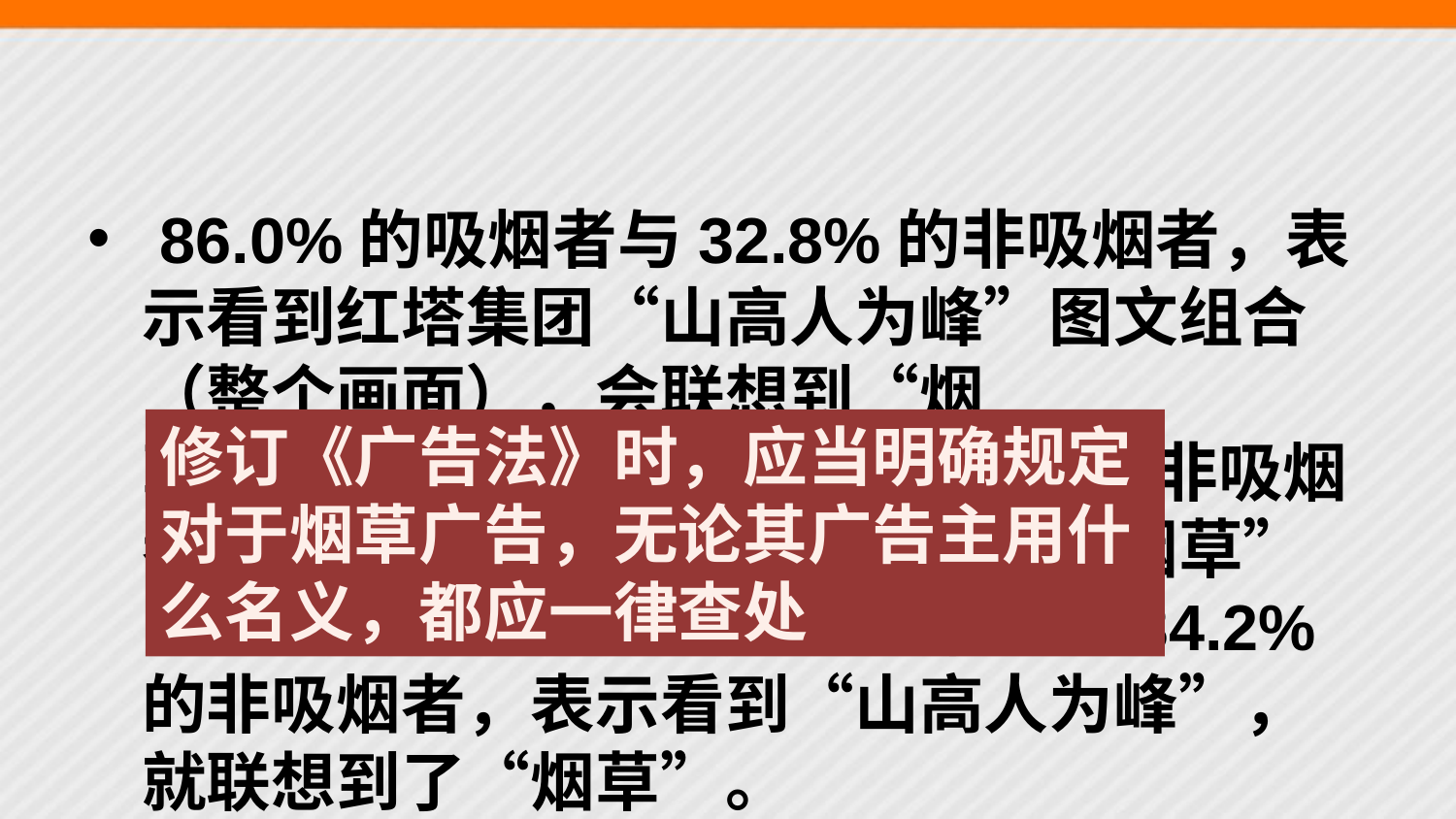

86.0%的吸烟者与32.8%的非吸烟者，表示看到红塔集团“山高人为峰”图文组合（整个画面），会联想到“烟草”。87.6%的吸烟者与39.2%的非吸烟者，认为“红塔集团”，是经营“烟草”的公司/机构。90.3%的吸烟者与34.2%的非吸烟者，表示看到“山高人为峰”，就联想到了“烟草”。
修订《广告法》时，应当明确规定对于烟草广告，无论其广告主用什么名义，都应一律查处